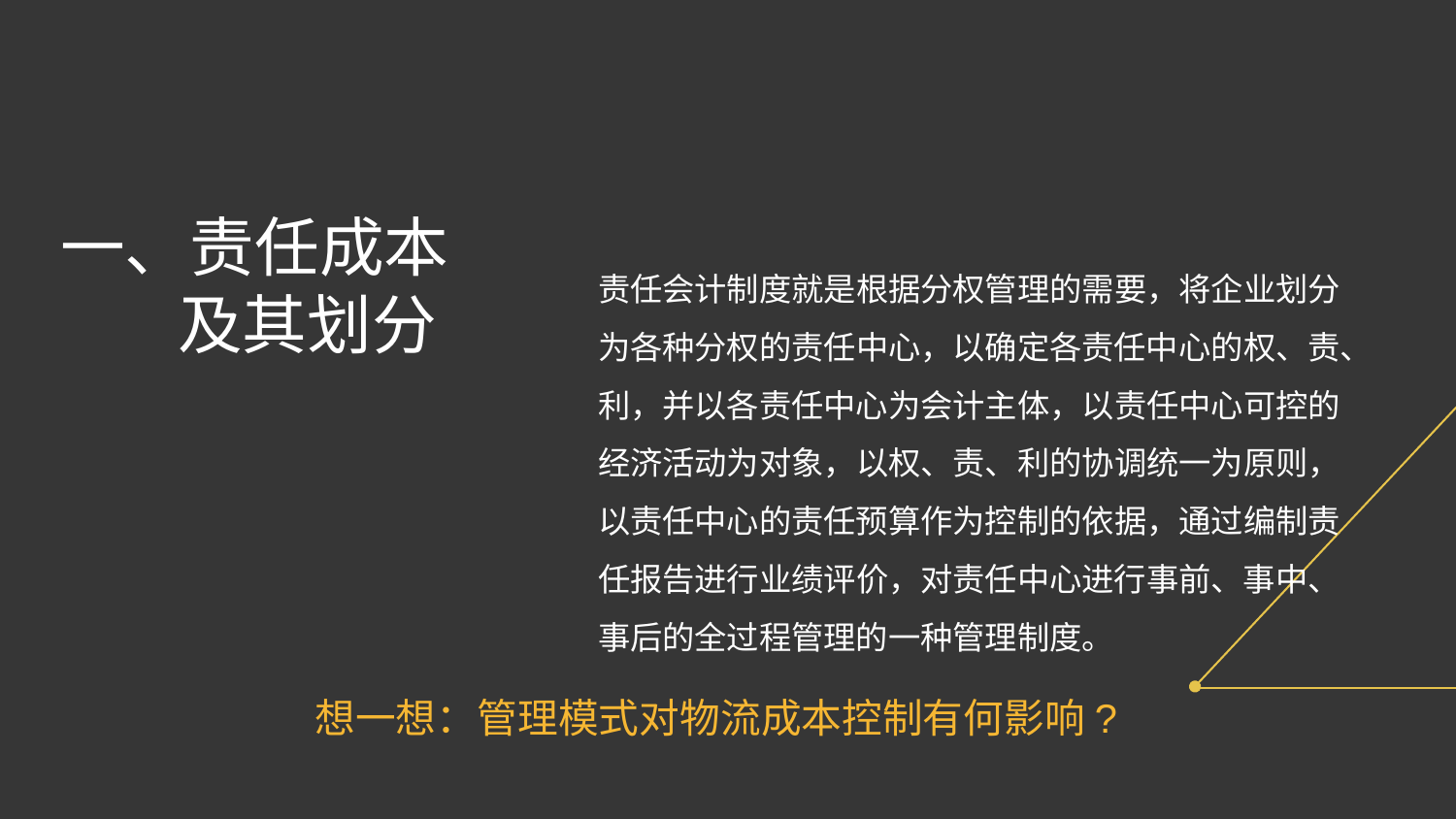

一、责任成本
       及其划分
责任会计制度就是根据分权管理的需要，将企业划分为各种分权的责任中心，以确定各责任中心的权、责、利，并以各责任中心为会计主体，以责任中心可控的经济活动为对象，以权、责、利的协调统一为原则，以责任中心的责任预算作为控制的依据，通过编制责任报告进行业绩评价，对责任中心进行事前、事中、事后的全过程管理的一种管理制度。
想一想：管理模式对物流成本控制有何影响?